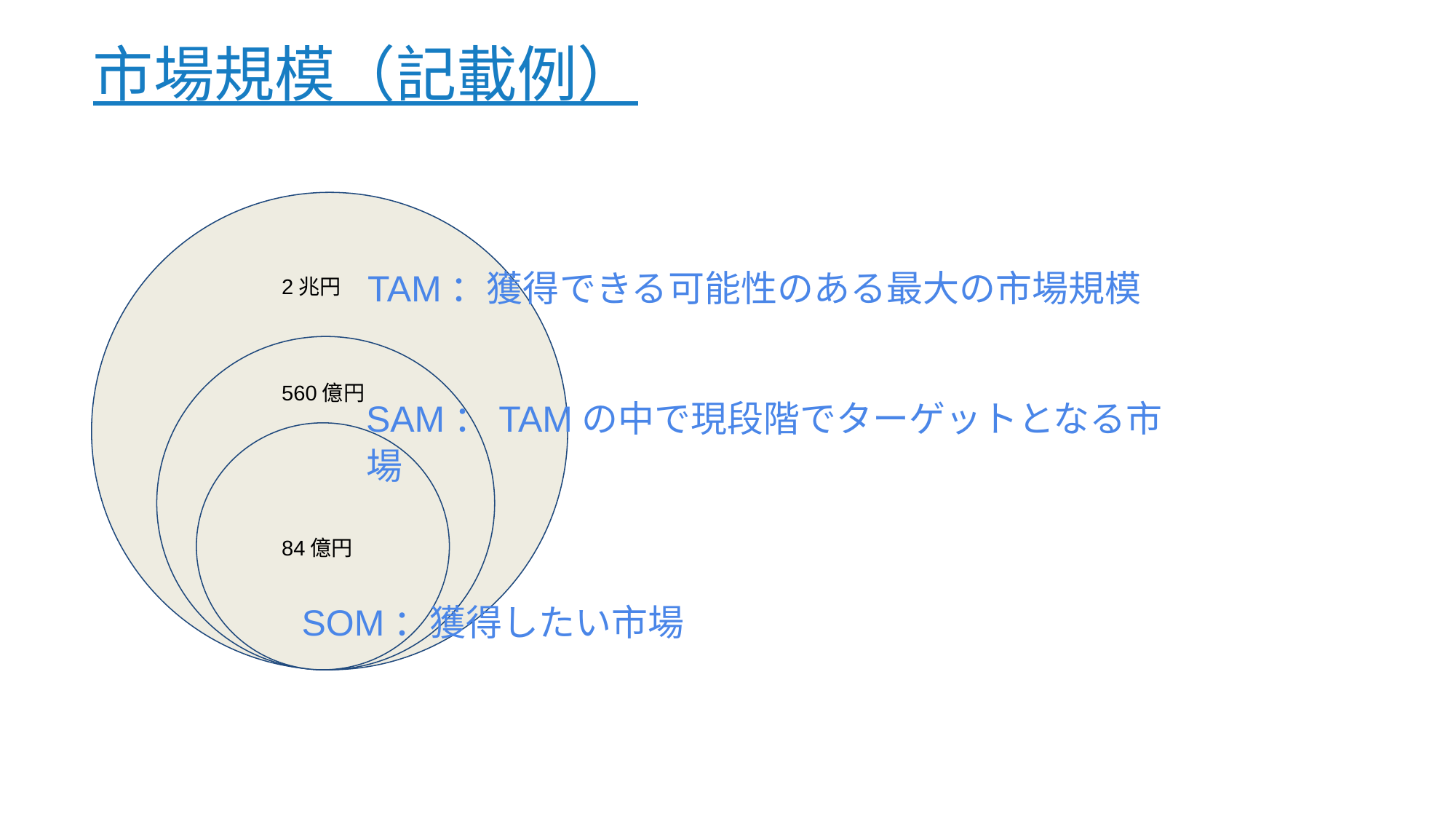

# 市場規模（記載例）

TAM：獲得できる可能性のある最大の市場規模
2兆円

560億円
SAM：TAMの中で現段階でターゲットとなる市場

84億円
SOM：獲得したい市場